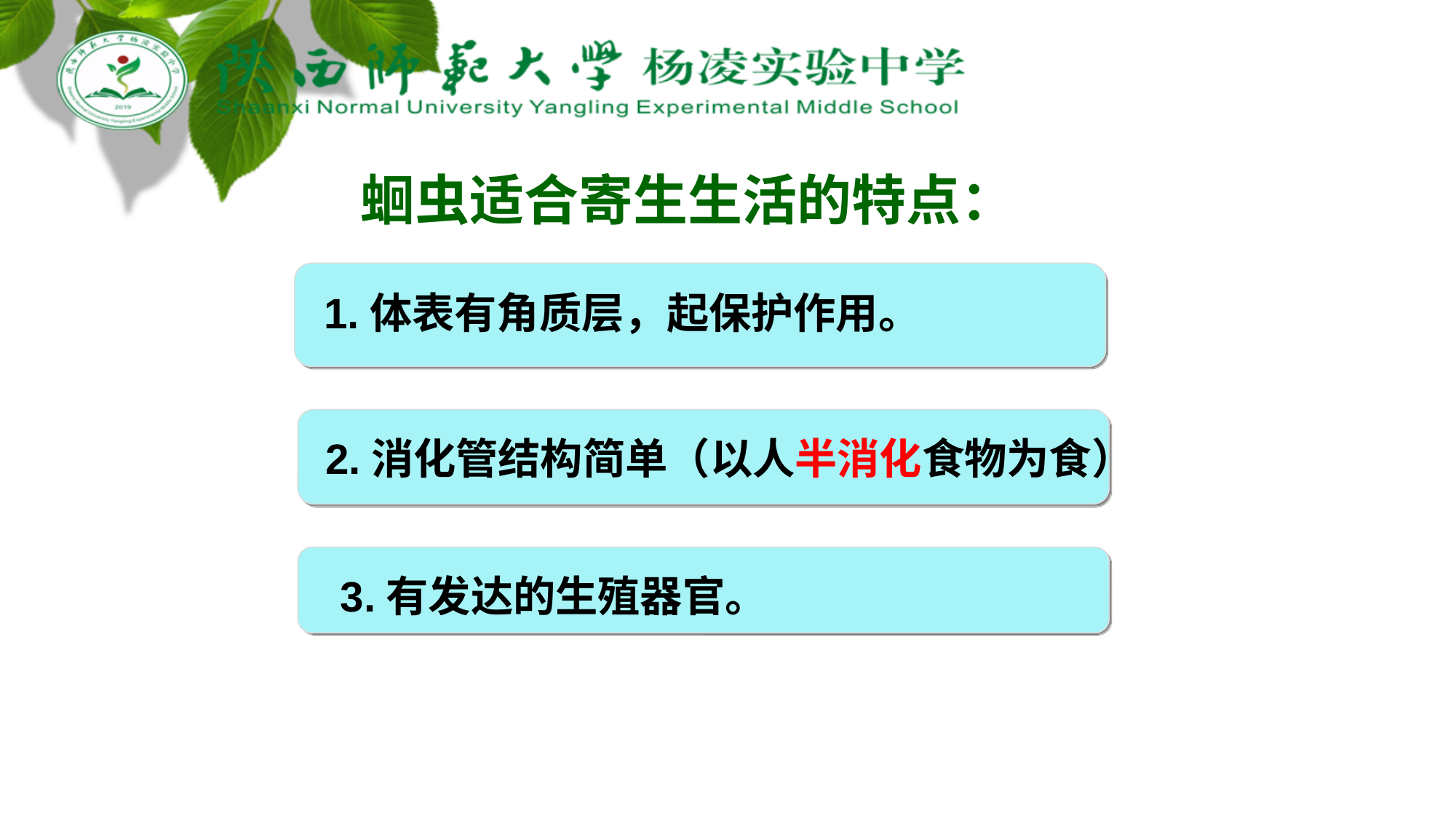

蛔虫适合寄生生活的特点：

1.体表有角质层，起保护作用。

2.消化管结构简单（以人半消化食物为食）

3.有发达的生殖器官。